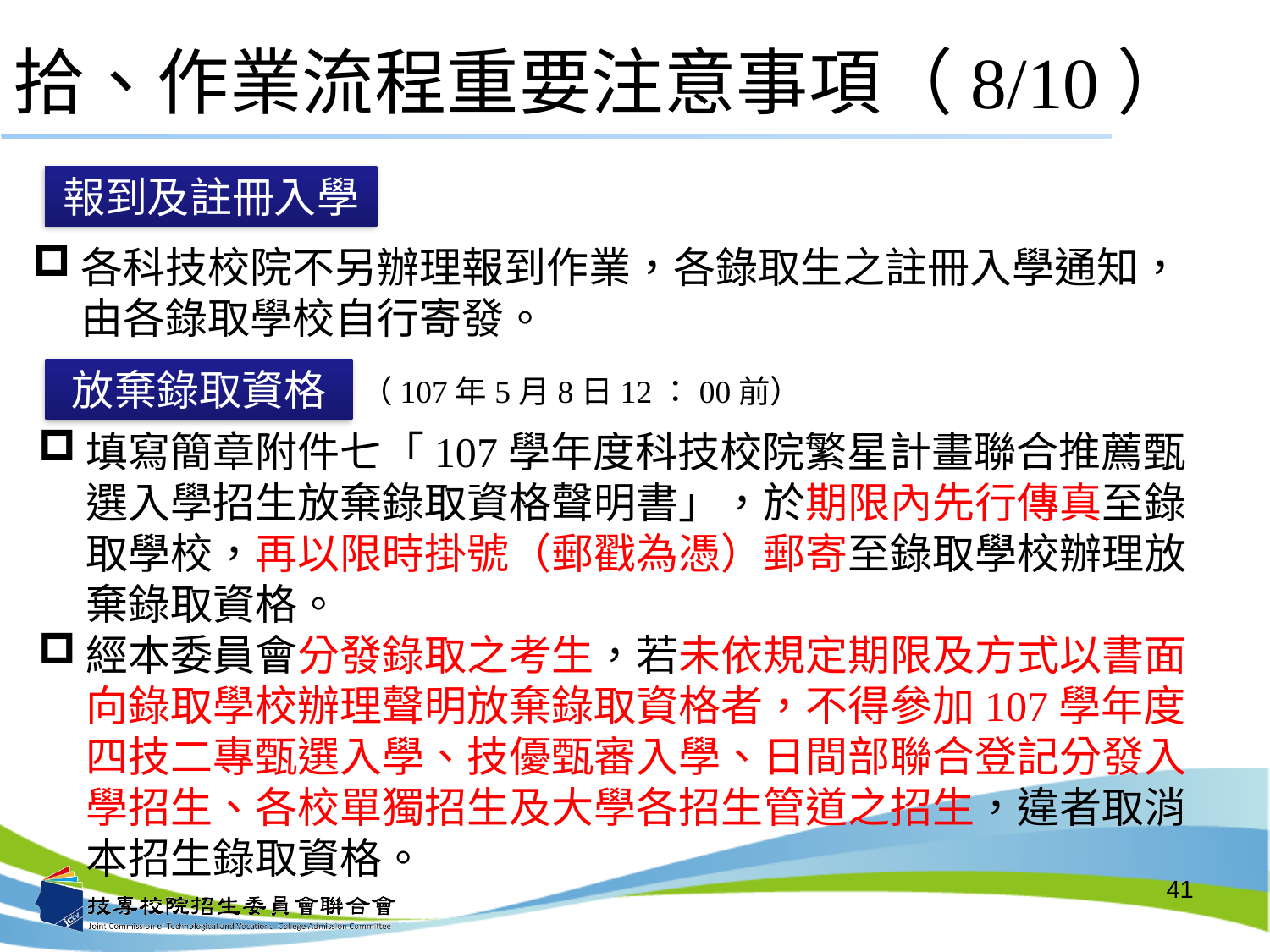

# 拾、作業流程重要注意事項（8/10）
報到及註冊入學
各科技校院不另辦理報到作業，各錄取生之註冊入學通知，由各錄取學校自行寄發。
放棄錄取資格
（107年5月8日12：00前）
填寫簡章附件七「107學年度科技校院繁星計畫聯合推薦甄選入學招生放棄錄取資格聲明書」，於期限內先行傳真至錄取學校，再以限時掛號（郵戳為憑）郵寄至錄取學校辦理放棄錄取資格。
經本委員會分發錄取之考生，若未依規定期限及方式以書面向錄取學校辦理聲明放棄錄取資格者，不得參加107學年度四技二專甄選入學、技優甄審入學、日間部聯合登記分發入學招生、各校單獨招生及大學各招生管道之招生，違者取消本招生錄取資格。
41